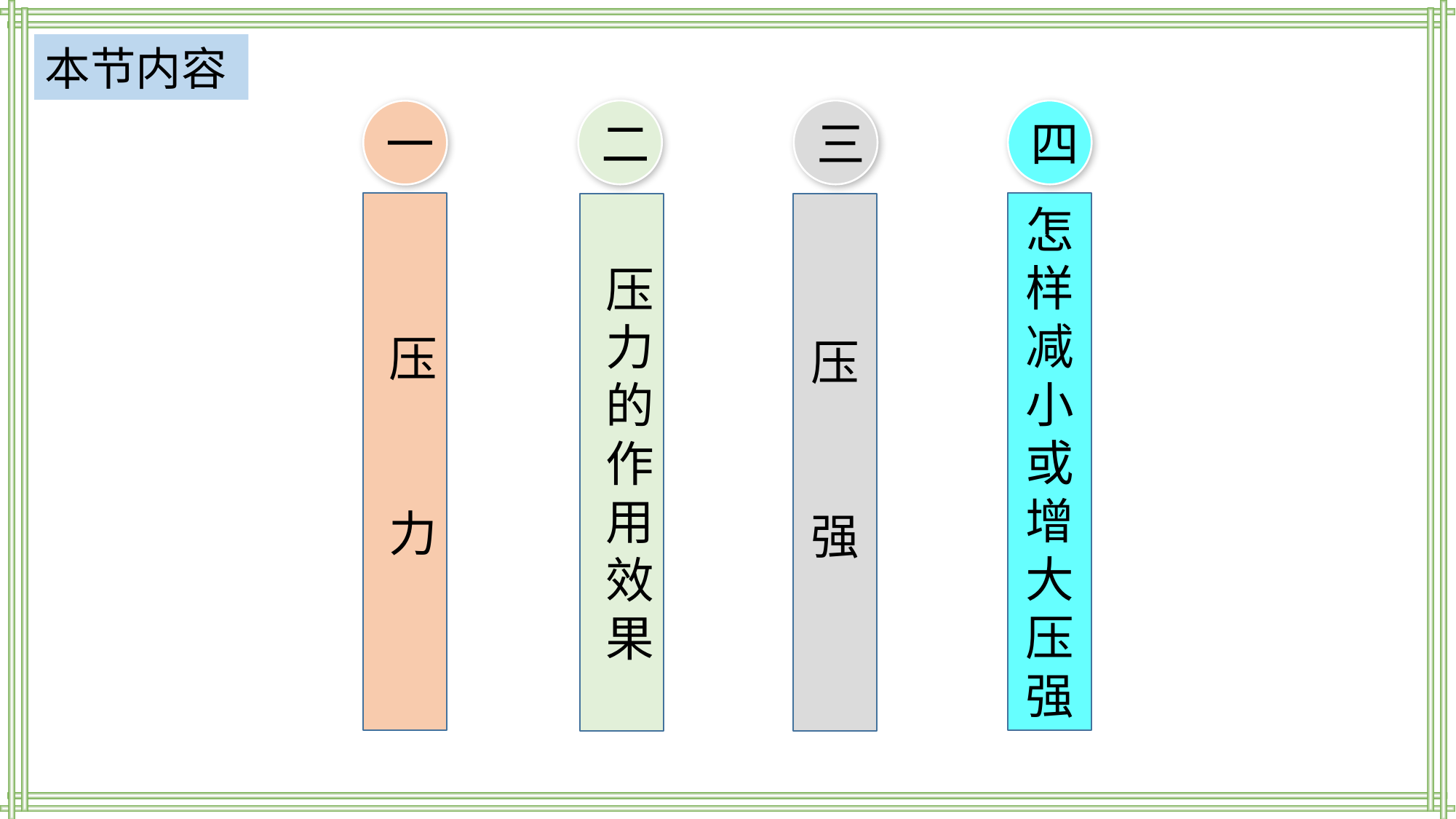

本节内容
二
压力的作用效果
三
压

强
四
怎样减小或增大压强
一
压

力